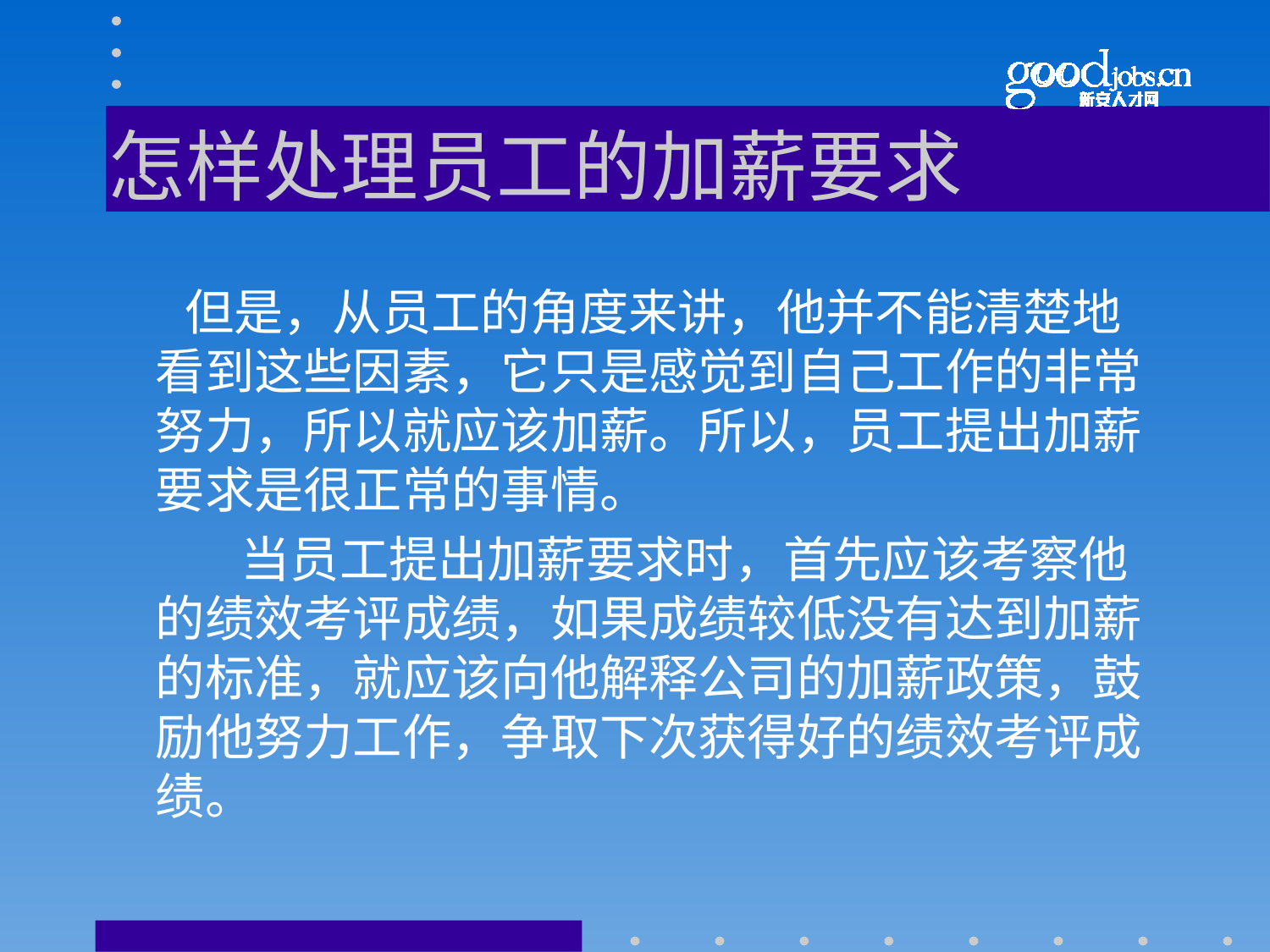

# 怎样处理员工的加薪要求
       但是，从员工的角度来讲，他并不能清楚地看到这些因素，它只是感觉到自己工作的非常努力，所以就应该加薪。所以，员工提出加薪要求是很正常的事情。
           当员工提出加薪要求时，首先应该考察他的绩效考评成绩，如果成绩较低没有达到加薪的标准，就应该向他解释公司的加薪政策，鼓励他努力工作，争取下次获得好的绩效考评成绩。